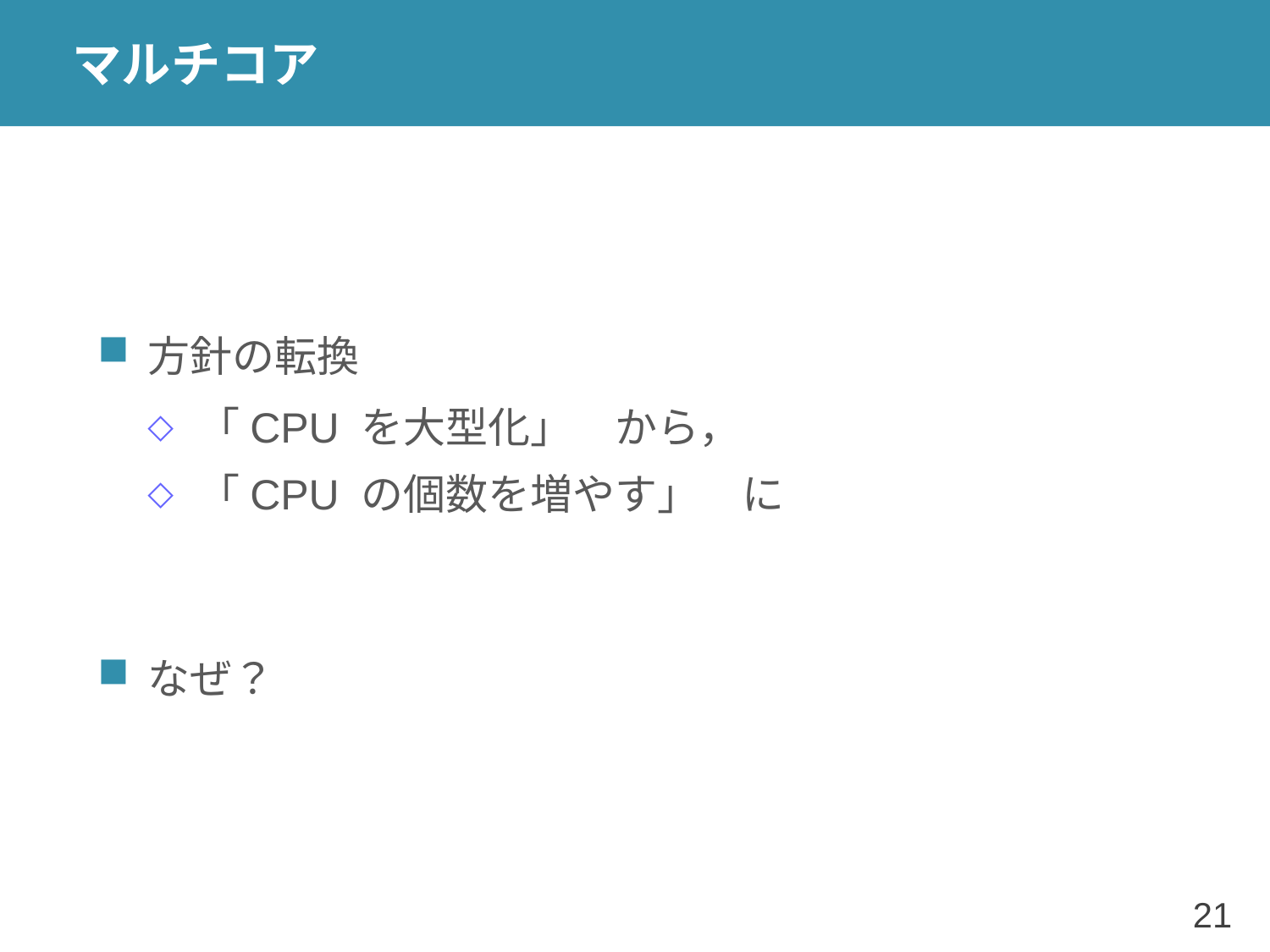

# マルチコア
方針の転換
「CPU を大型化」　から，
「CPU の個数を増やす」　に

なぜ？